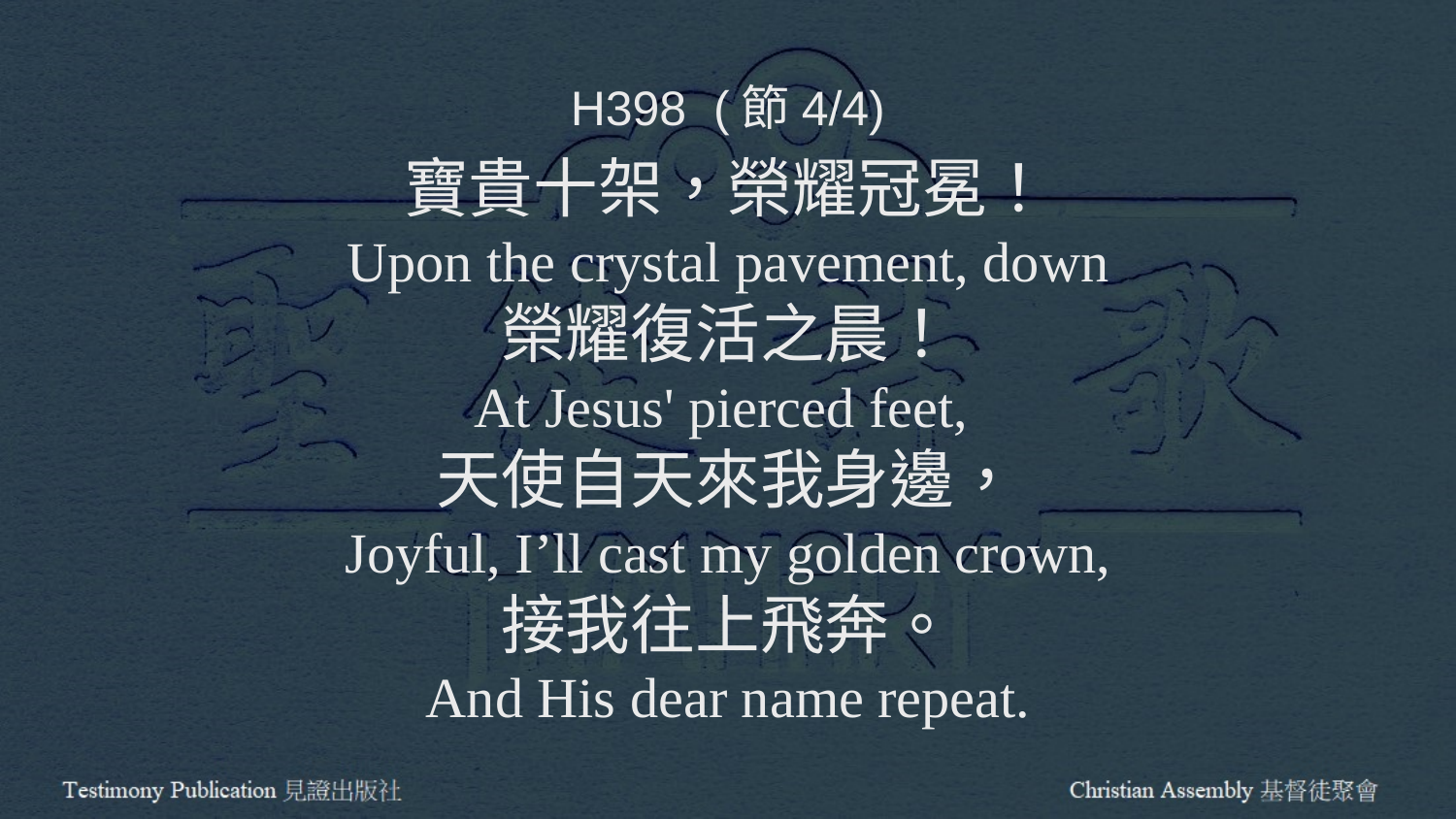

H398  (節4/4)
寶貴十架，榮耀冠冕！
Upon the crystal pavement, down
榮耀復活之晨！
At Jesus' pierced feet,
天使自天來我身邊，
Joyful, I’ll cast my golden crown,
接我往上飛奔。
And His dear name repeat.